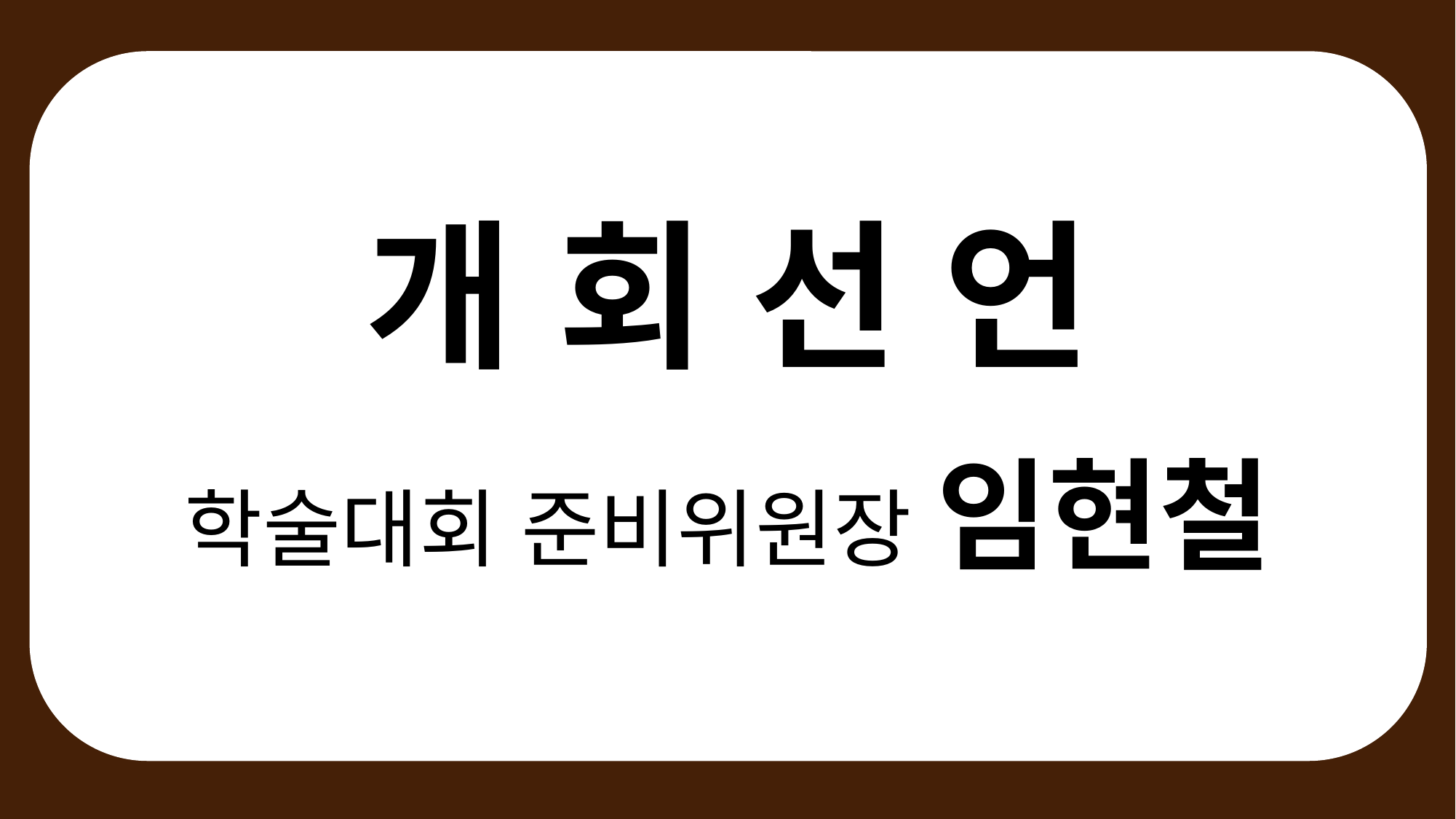

개 회 선 언

학술대회 준비위원장 임현철